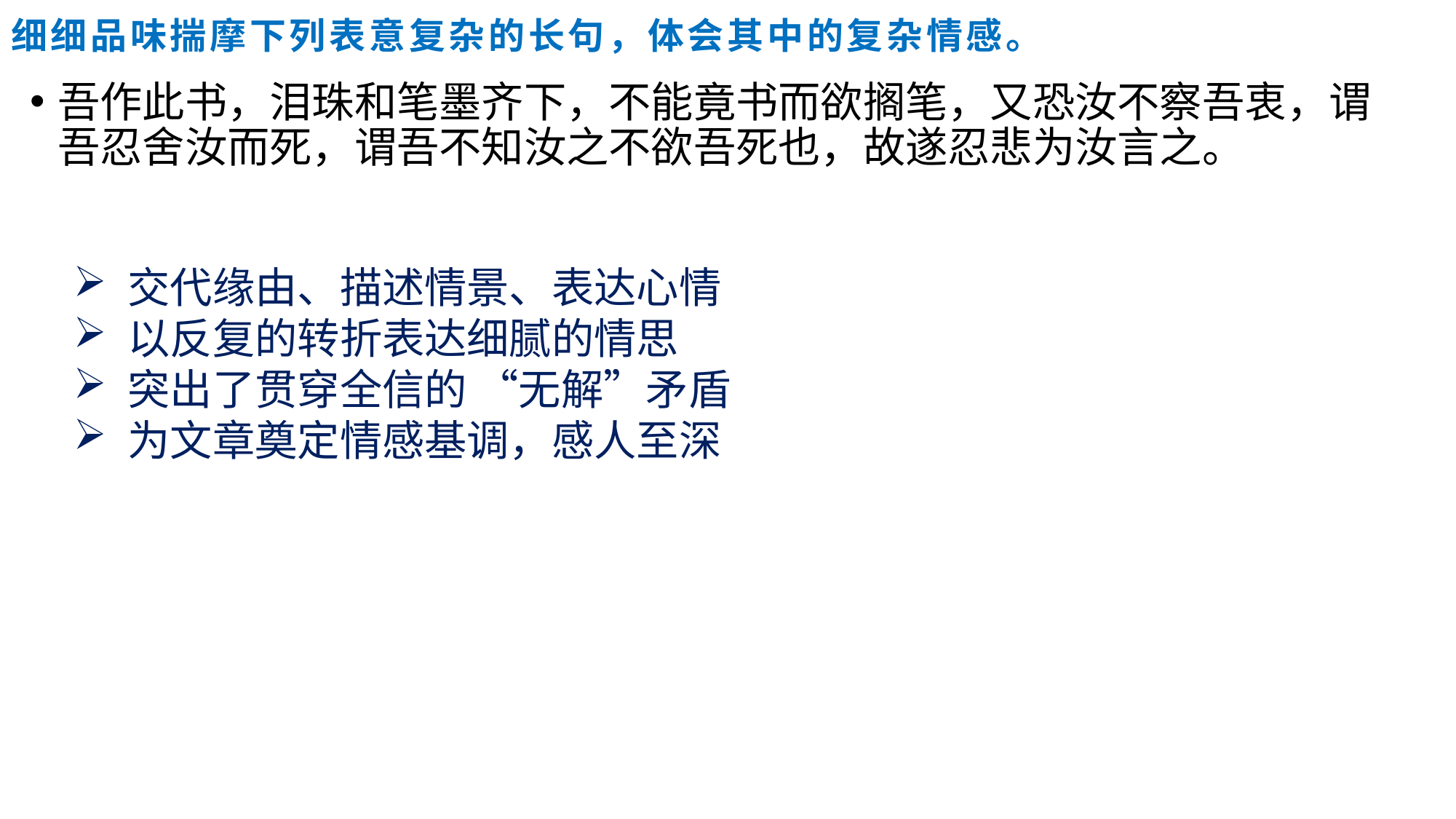

# 细细品味揣摩下列表意复杂的长句，体会其中的复杂情感。
吾作此书，泪珠和笔墨齐下，不能竟书而欲搁笔，又恐汝不察吾衷，谓吾忍舍汝而死，谓吾不知汝之不欲吾死也，故遂忍悲为汝言之。
交代缘由、描述情景、表达心情
以反复的转折表达细腻的情思
突出了贯穿全信的 “无解”矛盾
为文章奠定情感基调，感人至深